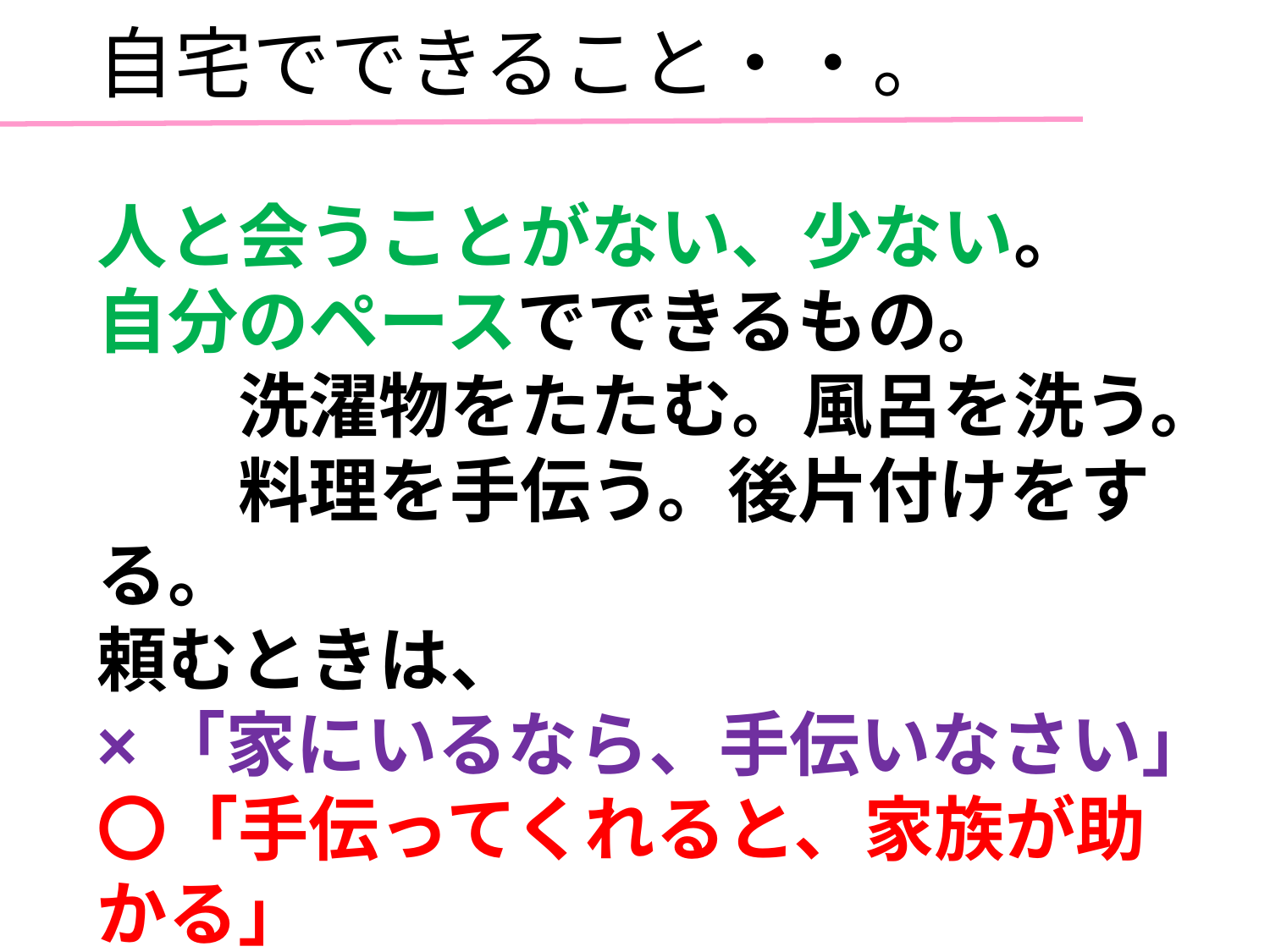

自宅でできること・・。
人と会うことがない、少ない。
自分のペースでできるもの。
　　洗濯物をたたむ。風呂を洗う。
　　料理を手伝う。後片付けをする。
頼むときは、
×「家にいるなら、手伝いなさい」
〇「手伝ってくれると、家族が助かる」
　自分も役に立っていうという感覚で。